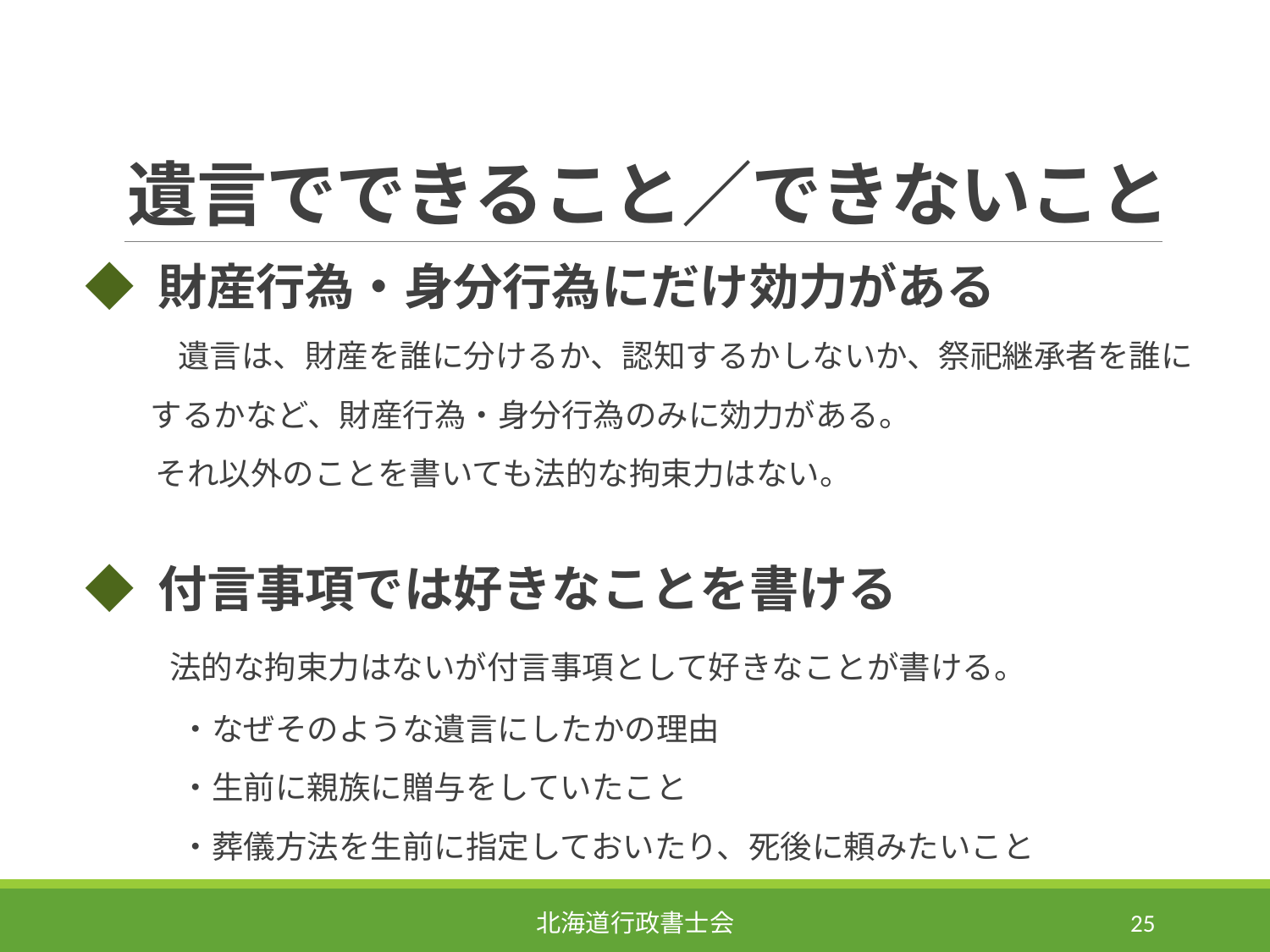

# 遺言でできること／できないこと
◆ 財産行為・身分行為にだけ効力がある
　　         遺言は、財産を誰に分けるか、認知するかしないか、祭祀継承者を誰に
        するかなど、財産行為・身分行為のみに効力がある。
　　 それ以外のことを書いても法的な拘束力はない。

◆ 付言事項では好きなことを書ける
　　法的な拘束力はないが付言事項として好きなことが書ける。
　　　・なぜそのような遺言にしたかの理由
　　　・生前に親族に贈与をしていたこと
　　　・葬儀方法を生前に指定しておいたり、死後に頼みたいこと

北海道行政書士会
25